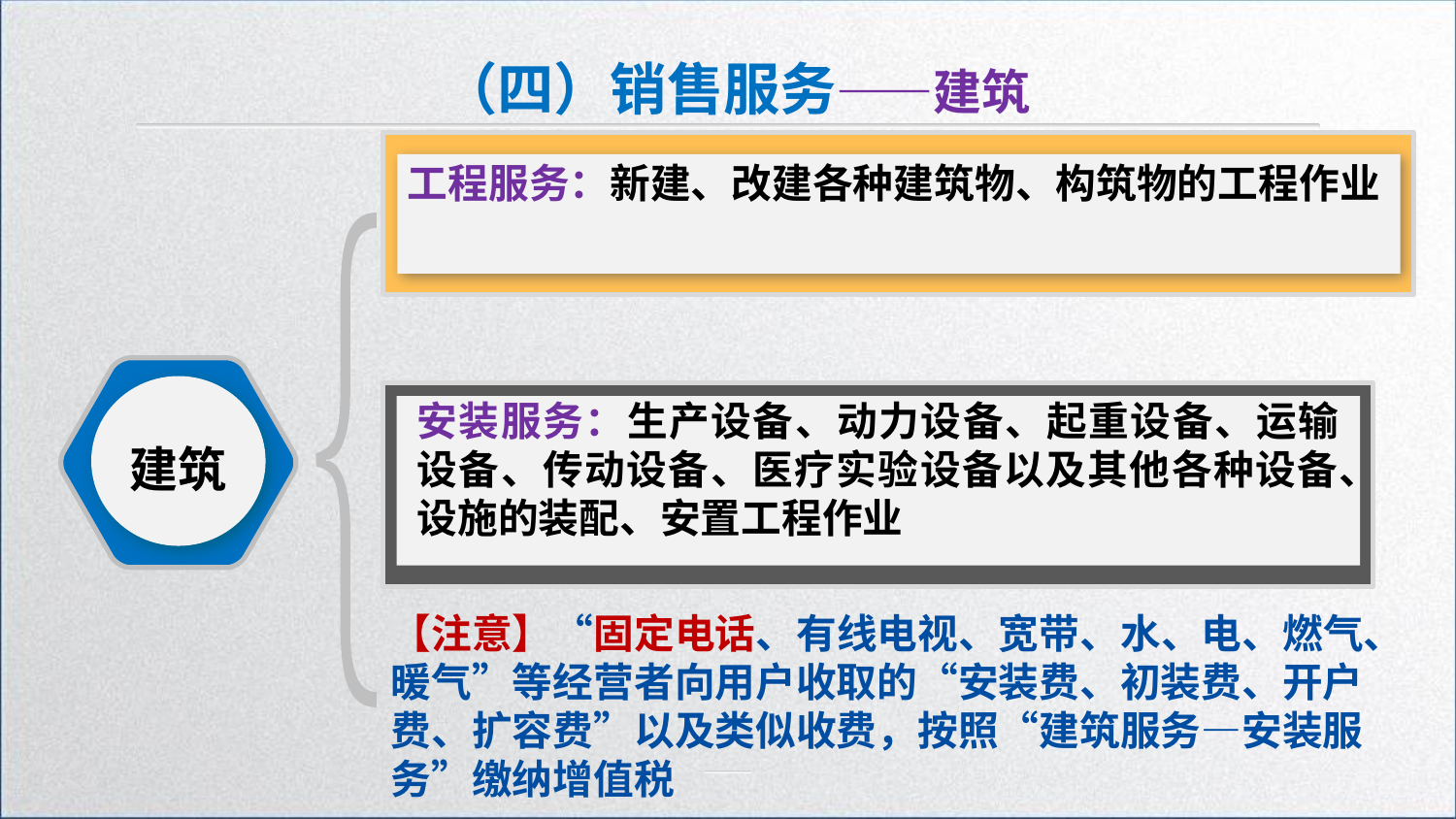

（四）销售服务——建筑

工程服务：新建、改建各种建筑物、构筑物的工程作业

安装服务：生产设备、动力设备、起重设备、运输设备、传动设备、医疗实验设备以及其他各种设备、设施的装配、安置工程作业
建筑
【注意】“固定电话、有线电视、宽带、水、电、燃气、暖气”等经营者向用户收取的“安装费、初装费、开户费、扩容费”以及类似收费，按照“建筑服务—安装服务”缴纳增值税